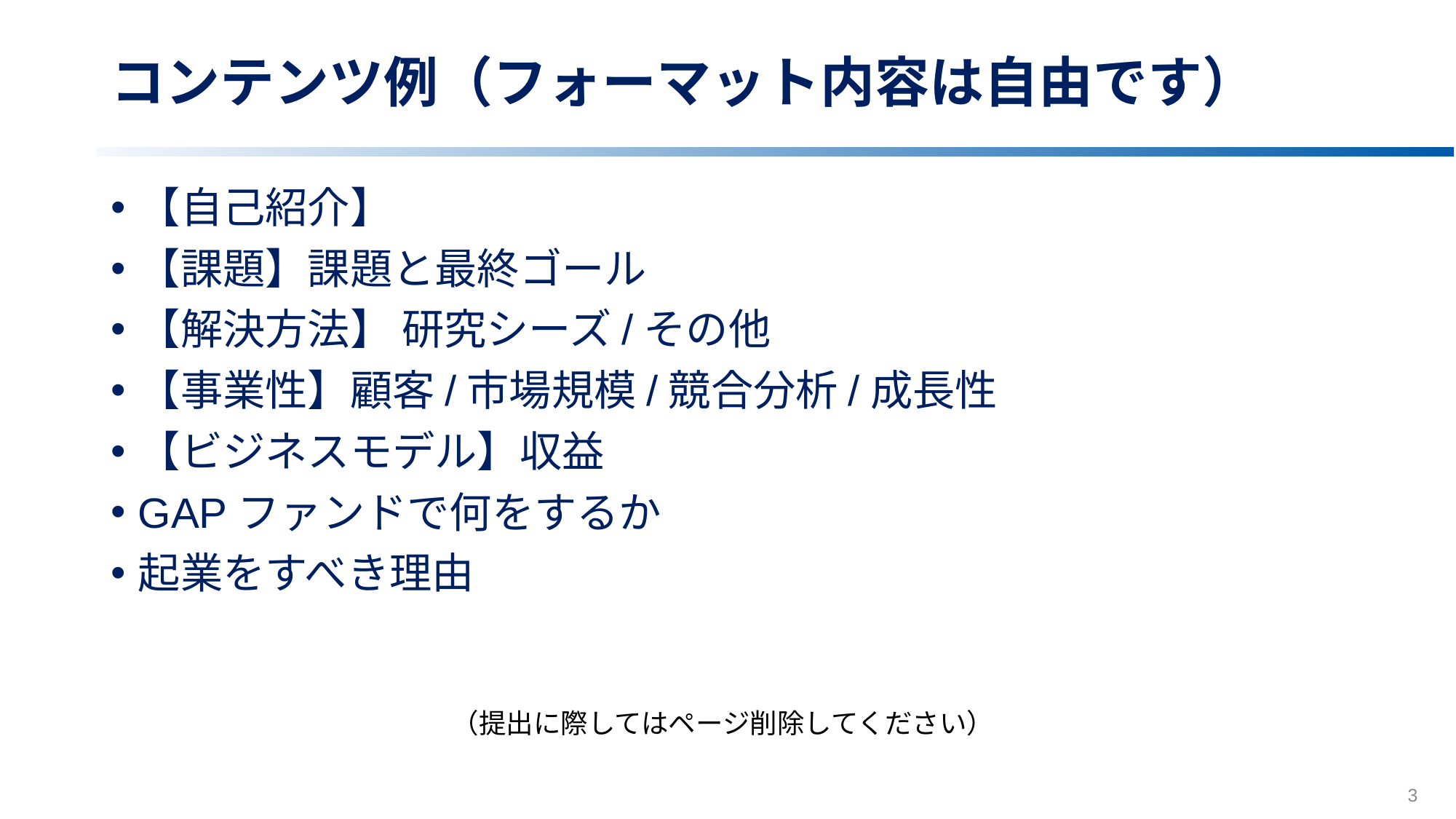

# コンテンツ例（フォーマット内容は自由です）
【自己紹介】
【課題】課題と最終ゴール
【解決方法】 研究シーズ/その他
【事業性】顧客/市場規模/競合分析/成長性
【ビジネスモデル】収益
GAPファンドで何をするか
起業をすべき理由
（提出に際してはページ削除してください）
3